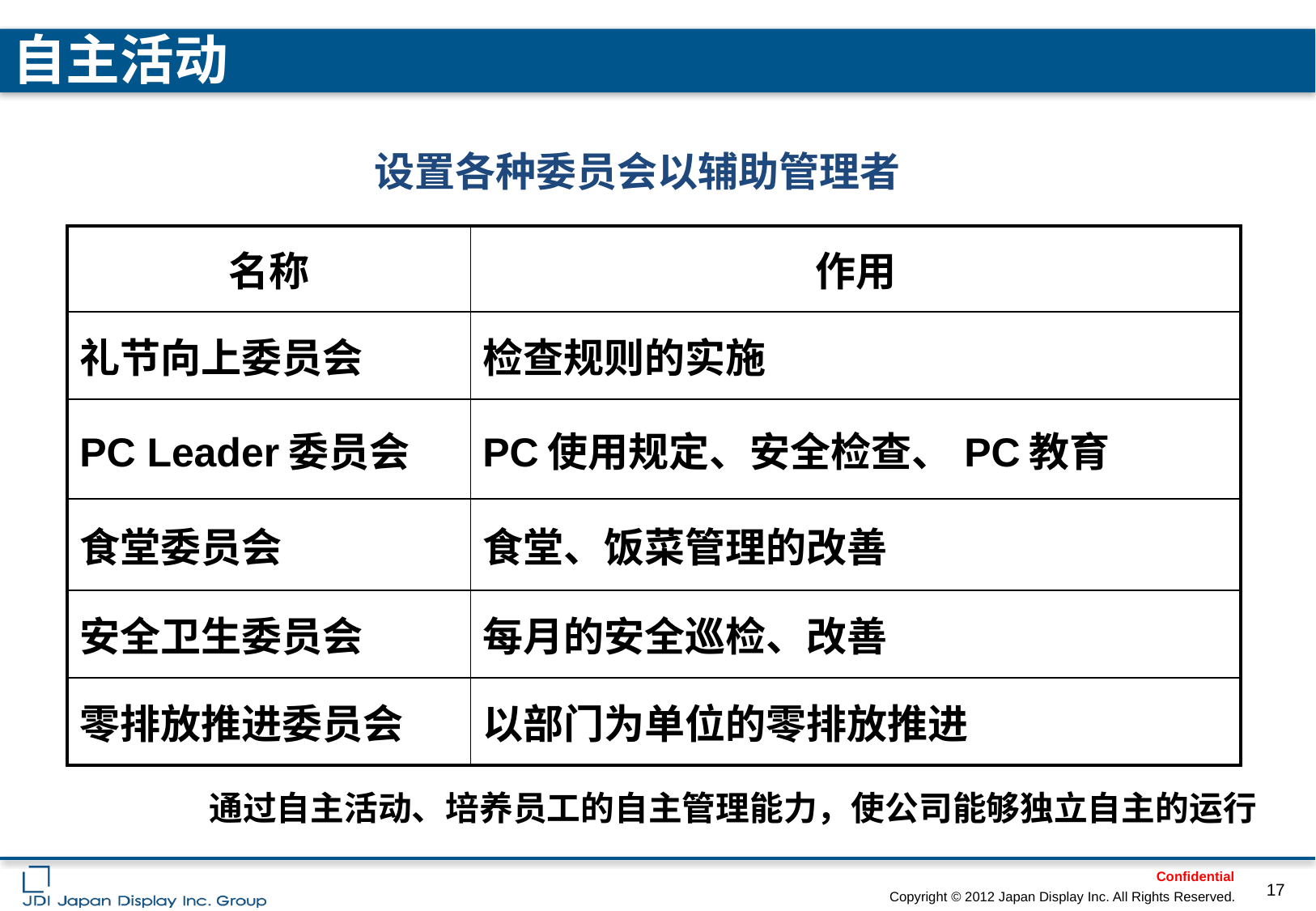

自主活动
设置各种委员会以辅助管理者
| 名称 | 作用 |
| --- | --- |
| 礼节向上委员会 | 检查规则的实施 |
| PC Leader委员会 | PC使用规定、安全检查、PC教育 |
| 食堂委员会 | 食堂、饭菜管理的改善 |
| 安全卫生委员会 | 每月的安全巡检、改善 |
| 零排放推进委员会 | 以部门为单位的零排放推进 |
通过自主活动、培养员工的自主管理能力，使公司能够独立自主的运行